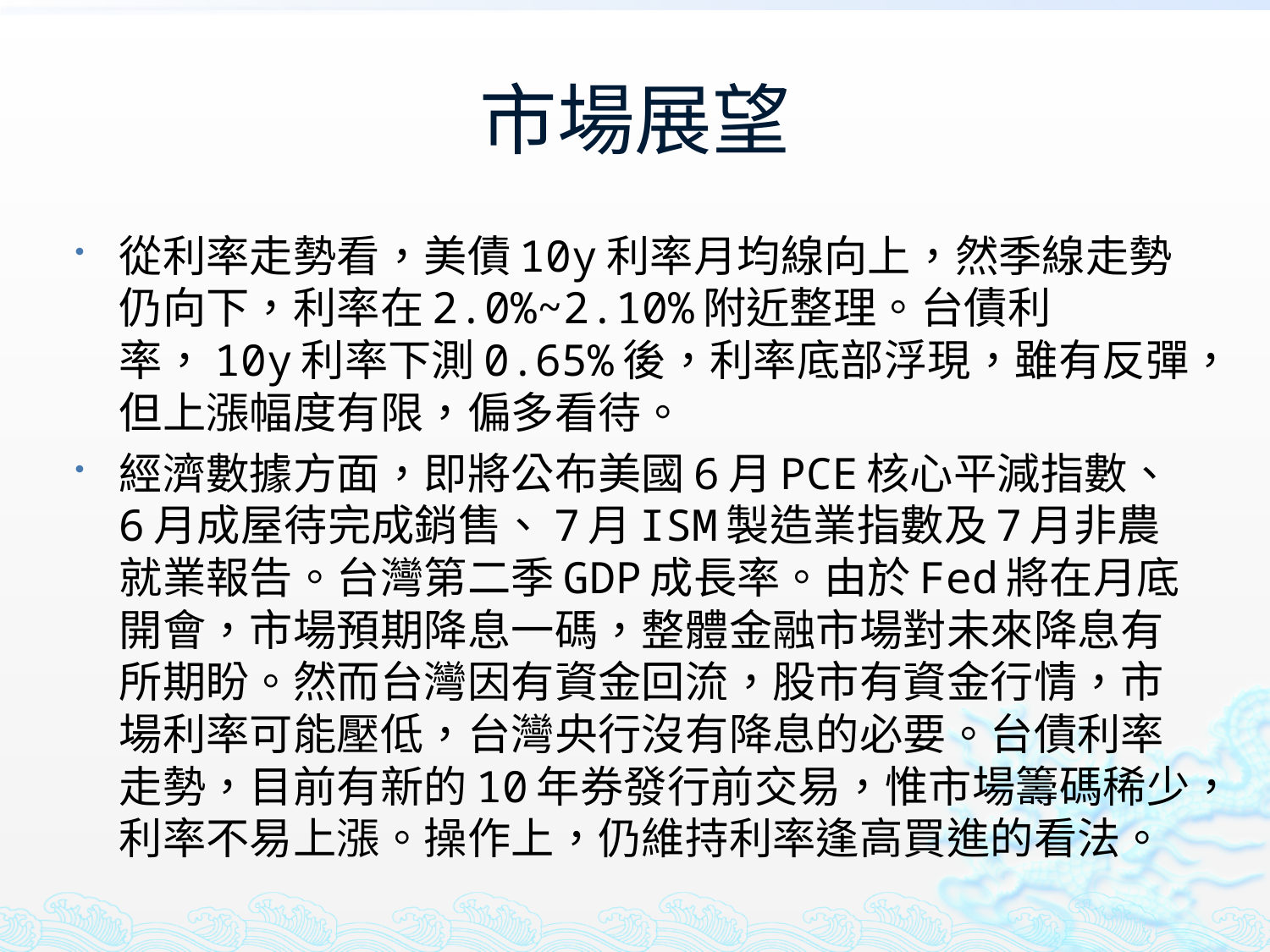

# 市場展望
從利率走勢看，美債10y利率月均線向上，然季線走勢仍向下，利率在2.0%~2.10%附近整理。台債利率，10y利率下測0.65%後，利率底部浮現，雖有反彈，但上漲幅度有限，偏多看待。
經濟數據方面，即將公布美國6月PCE核心平減指數、6月成屋待完成銷售、7月ISM製造業指數及7月非農就業報告。台灣第二季GDP成長率。由於Fed將在月底開會，市場預期降息一碼，整體金融市場對未來降息有所期盼。然而台灣因有資金回流，股市有資金行情，市場利率可能壓低，台灣央行沒有降息的必要。台債利率走勢，目前有新的10年券發行前交易，惟市場籌碼稀少，利率不易上漲。操作上，仍維持利率逢高買進的看法。